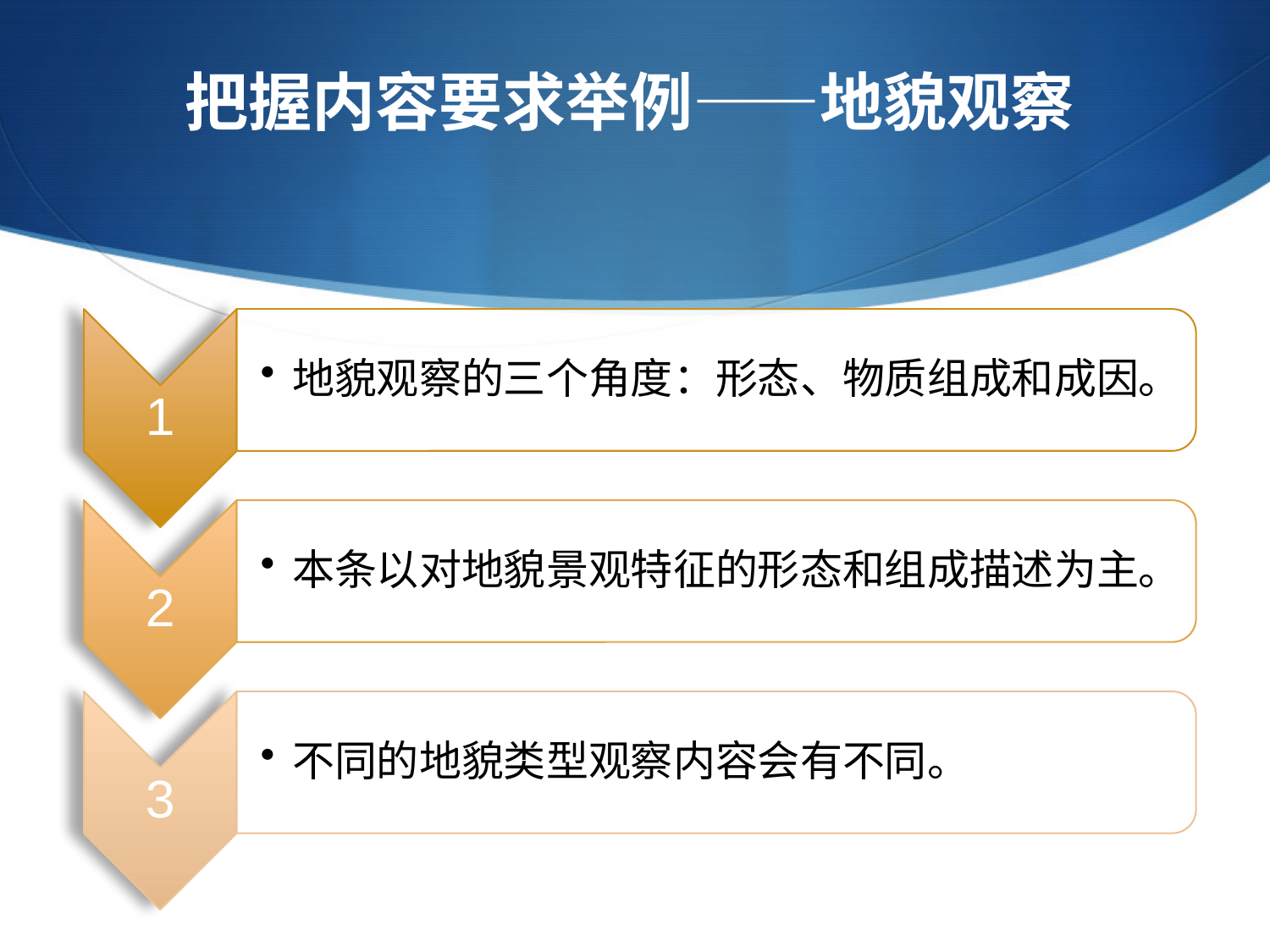

把握内容要求举例——地貌观察
1
地貌观察的三个角度：形态、物质组成和成因。
2
本条以对地貌景观特征的形态和组成描述为主。
3
不同的地貌类型观察内容会有不同。